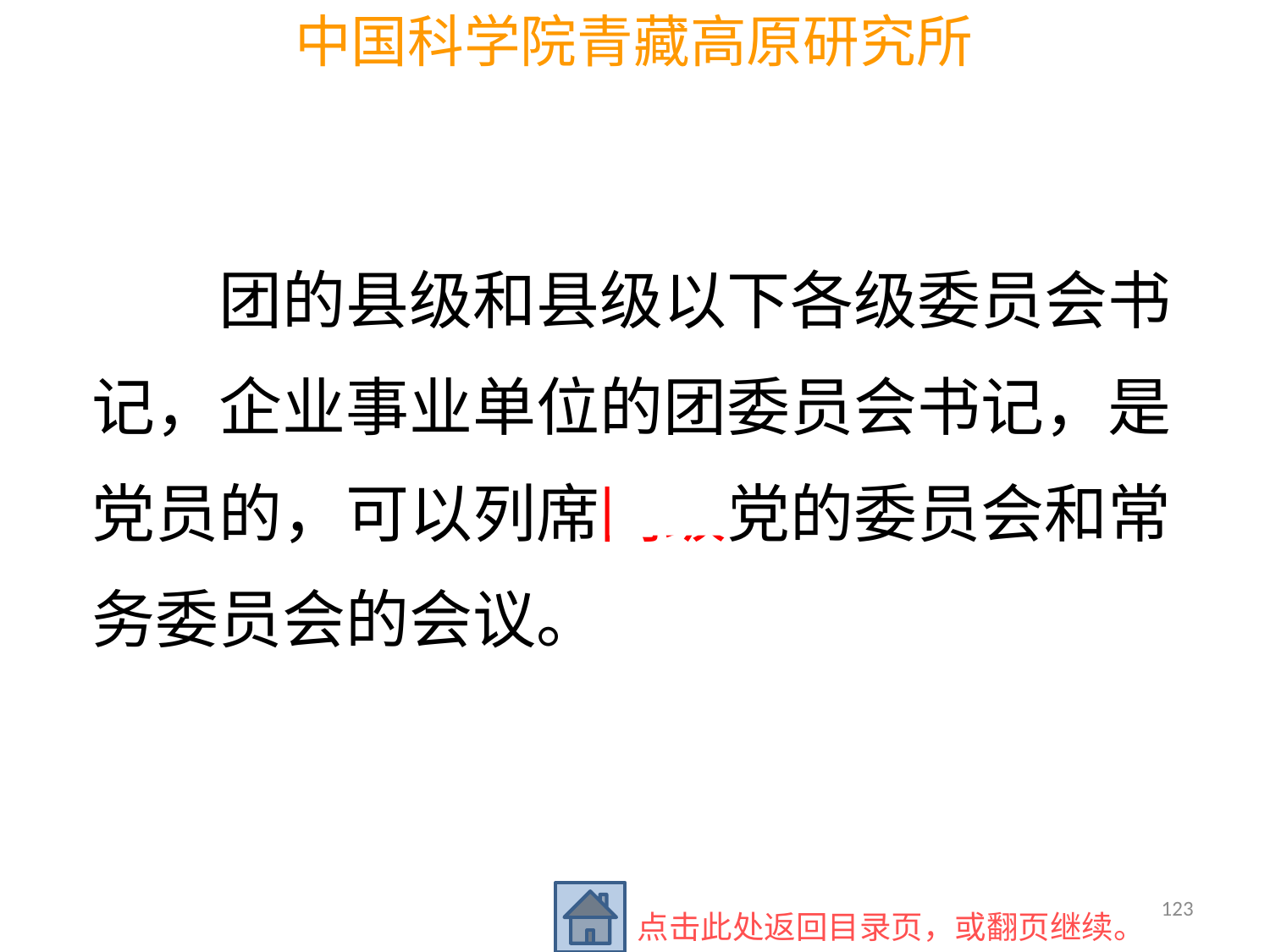

# 团的县级和县级以下各级委员会书记，企业事业单位的团委员会书记，是党员的，可以列席同级党的委员会和常务委员会的会议。

123

点击此处返回目录页，或翻页继续。